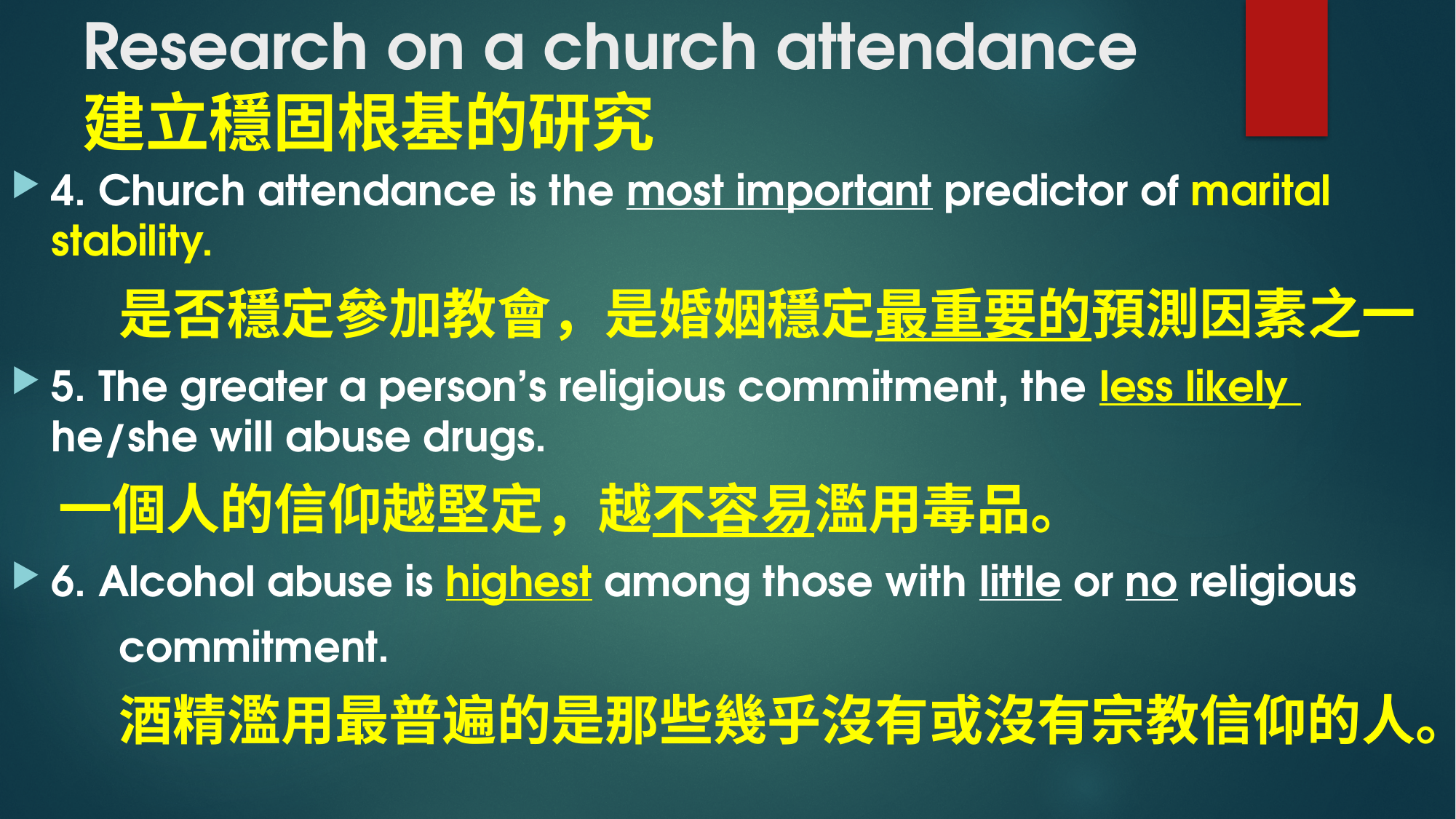

# Research on a church attendance 建立穩固根基的研究
4. Church attendance is the most important predictor of marital 				stability.
		是否穩定參加教會，是婚姻穩定最重要的預測因素之一
5. The greater a person’s religious commitment, the less likely 					he/she will abuse drugs.
		一個人的信仰越堅定，越不容易濫用毒品。
6. Alcohol abuse is highest among those with little or no religious
 		commitment.
	酒精濫用最普遍的是那些幾乎沒有或沒有宗教信仰的人。